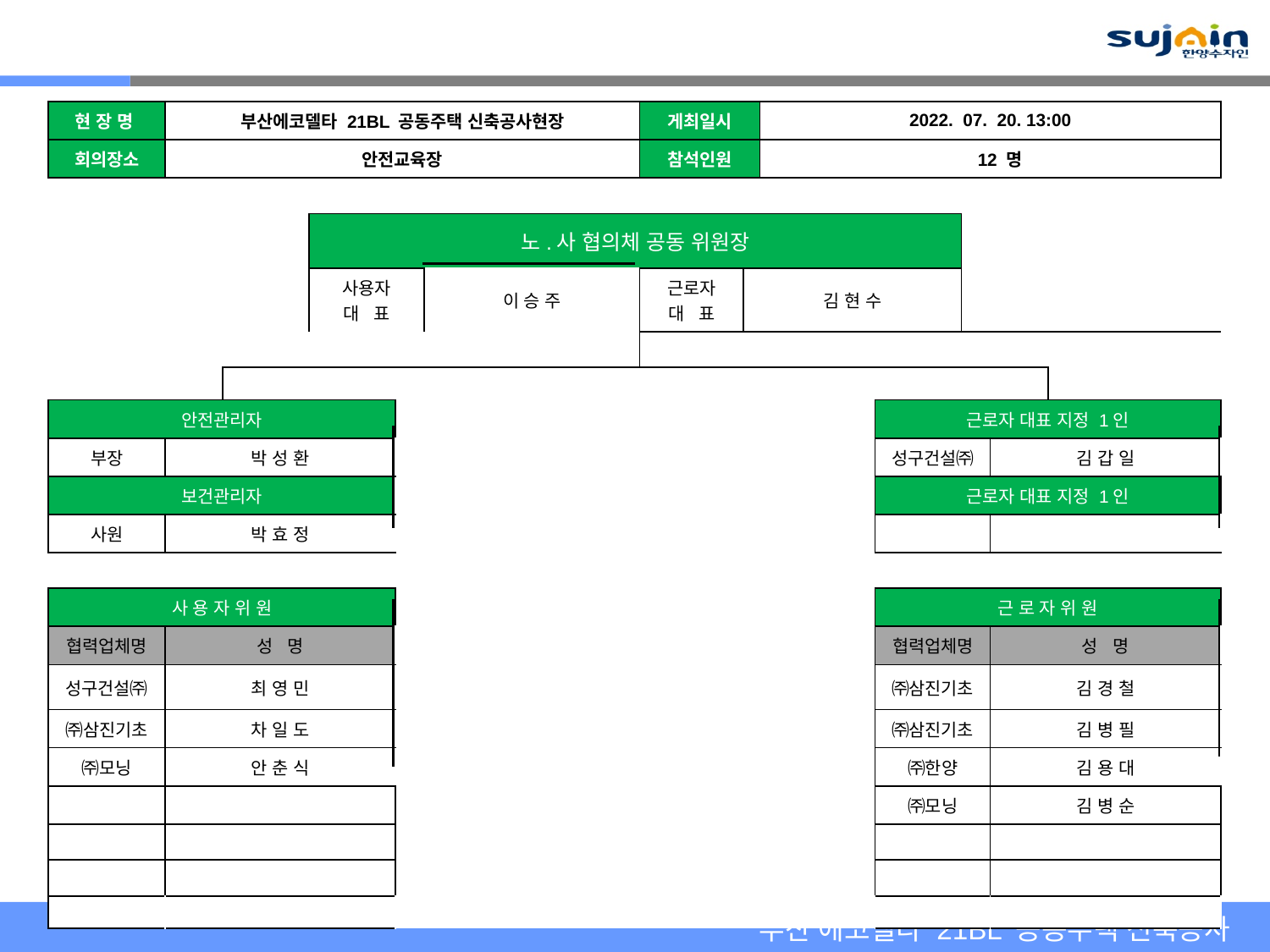

| 현 장 명 |  | 부산에코델타 21BL 공동주택 신축공사현장 |  |  |  |  |  | 게최일시 |  | 2022. 07. 20. 13:00 |  |  |  |  |  |  |
| --- | --- | --- | --- | --- | --- | --- | --- | --- | --- | --- | --- | --- | --- | --- | --- | --- |
| 회의장소 |  | 안전교육장 |  |  |  |  |  | 참석인원 |  | 12 명 |  |  |  |  |  |  |
|  |  |  |  |  |  |  |  |  |  |  |  |  |  |  |  |  |
|  |  |  |  |  | 노.사 협의체 공동 위원장 |  |  |  |  |  |  |  |  |  |  |  |
|  |  |  |  |  | 사용자 대 표 |  | 이 승 주 | 근로자 대 표 | 김 현 수 |  |  |  |  |  |  |  |
|  |  |  |  |  |  |  |  |  |  |  |  |  |  |  |  |  |
|  |  |  |  |  |  |  |  |  |  |  |  |  |  |  |  |  |
| 안전관리자 |  |  |  |  |  |  |  |  |  |  | 근로자 대표 지정 1인 |  |  |  |  |  |
| 부장 |  | 박 성 환 |  |  |  |  |  |  |  |  | 성구건설㈜ |  | 김 갑 일 |  |  |  |
| 보건관리자 |  |  |  |  |  |  |  |  |  |  | 근로자 대표 지정 1인 |  |  |  |  |  |
| 사원 |  | 박 효 정 |  |  |  |  |  |  |  |  |  |  |  |  |  |  |
|  |  |  |  |  |  |  |  |  |  |  |  |  |  |  |  |  |
| 사 용 자 위 원 |  |  |  |  |  |  |  |  |  |  | 근 로 자 위 원 |  |  |  |  |  |
| 협력업체명 |  | 성 명 |  |  |  |  |  |  |  |  | 협력업체명 |  | 성 명 |  |  |  |
| 성구건설㈜ |  | 최 영 민 |  |  |  |  |  |  |  |  | ㈜삼진기초 |  | 김 경 철 |  |  |  |
| ㈜삼진기초 |  | 차 일 도 |  |  |  |  |  |  |  |  | ㈜삼진기초 |  | 김 병 필 |  |  |  |
| ㈜모닝 |  | 안 춘 식 |  |  |  |  |  |  |  |  | ㈜한양 |  | 김 용 대 |  |  |  |
|  |  |  |  |  |  |  |  |  |  |  | ㈜모닝 |  | 김 병 순 |  |  |  |
|  |  |  |  |  |  |  |  |  |  |  |  |  |  |  |  |  |
|  |  |  |  |  |  |  |  |  |  |  |  |  |  |  |  |  |
|  |  |  |  |  |  |  |  |  |  |  |  |  |  |  |  |  |